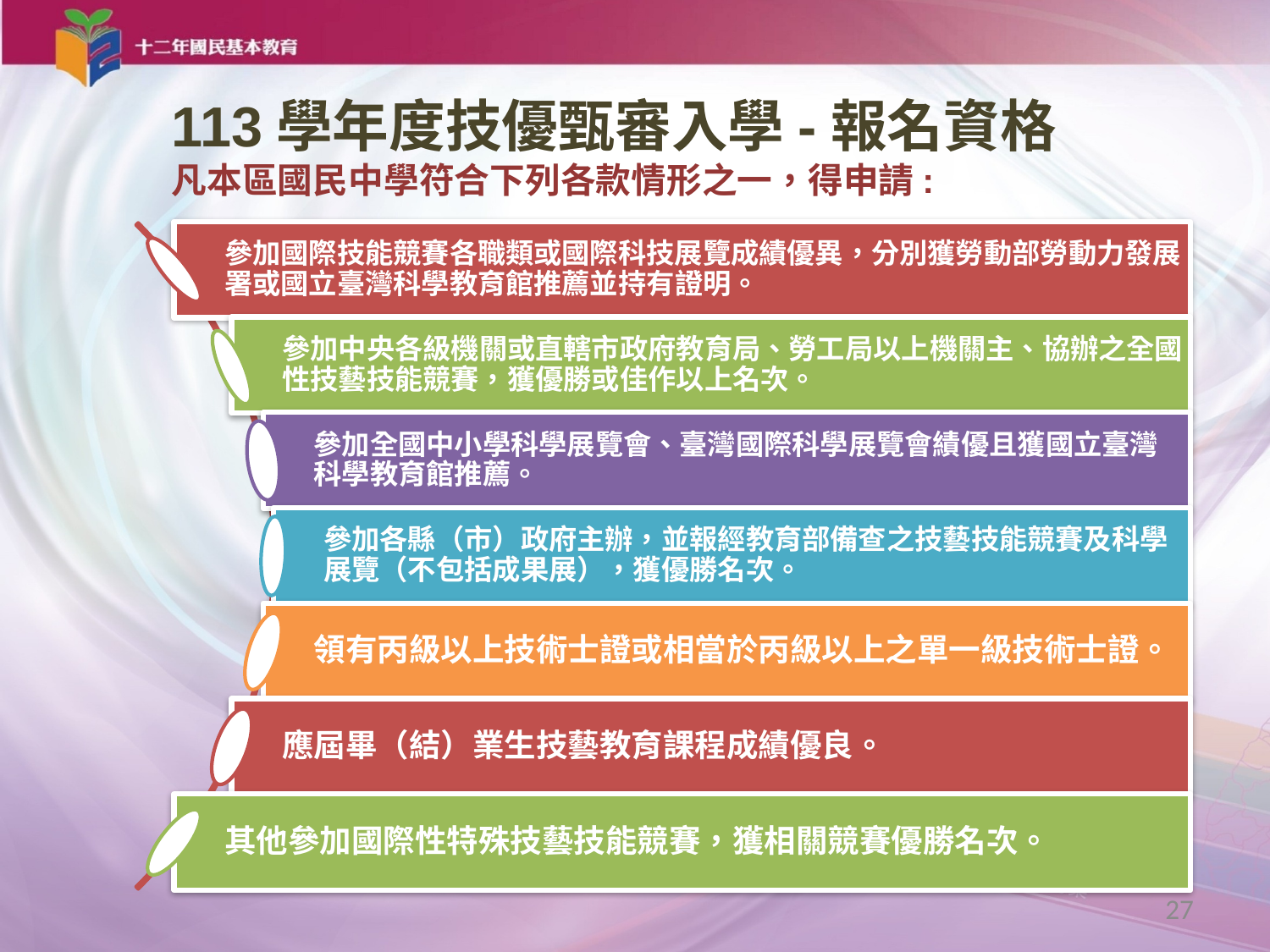

# 113學年度技優甄審入學-報名資格 凡本區國民中學符合下列各款情形之一，得申請:

參加國際技能競賽各職類或國際科技展覽成績優異，分別獲勞動部勞動力發展署或國立臺灣科學教育館推薦並持有證明。
參加中央各級機關或直轄市政府教育局、勞工局以上機關主、協辦之全國性技藝技能競賽，獲優勝或佳作以上名次。
參加全國中小學科學展覽會、臺灣國際科學展覽會績優且獲國立臺灣科學教育館推薦。
參加各縣（市）政府主辦，並報經教育部備查之技藝技能競賽及科學展覽（不包括成果展），獲優勝名次。
領有丙級以上技術士證或相當於丙級以上之單一級技術士證。
應屆畢（結）業生技藝教育課程成績優良。
其他參加國際性特殊技藝技能競賽，獲相關競賽優勝名次。
27